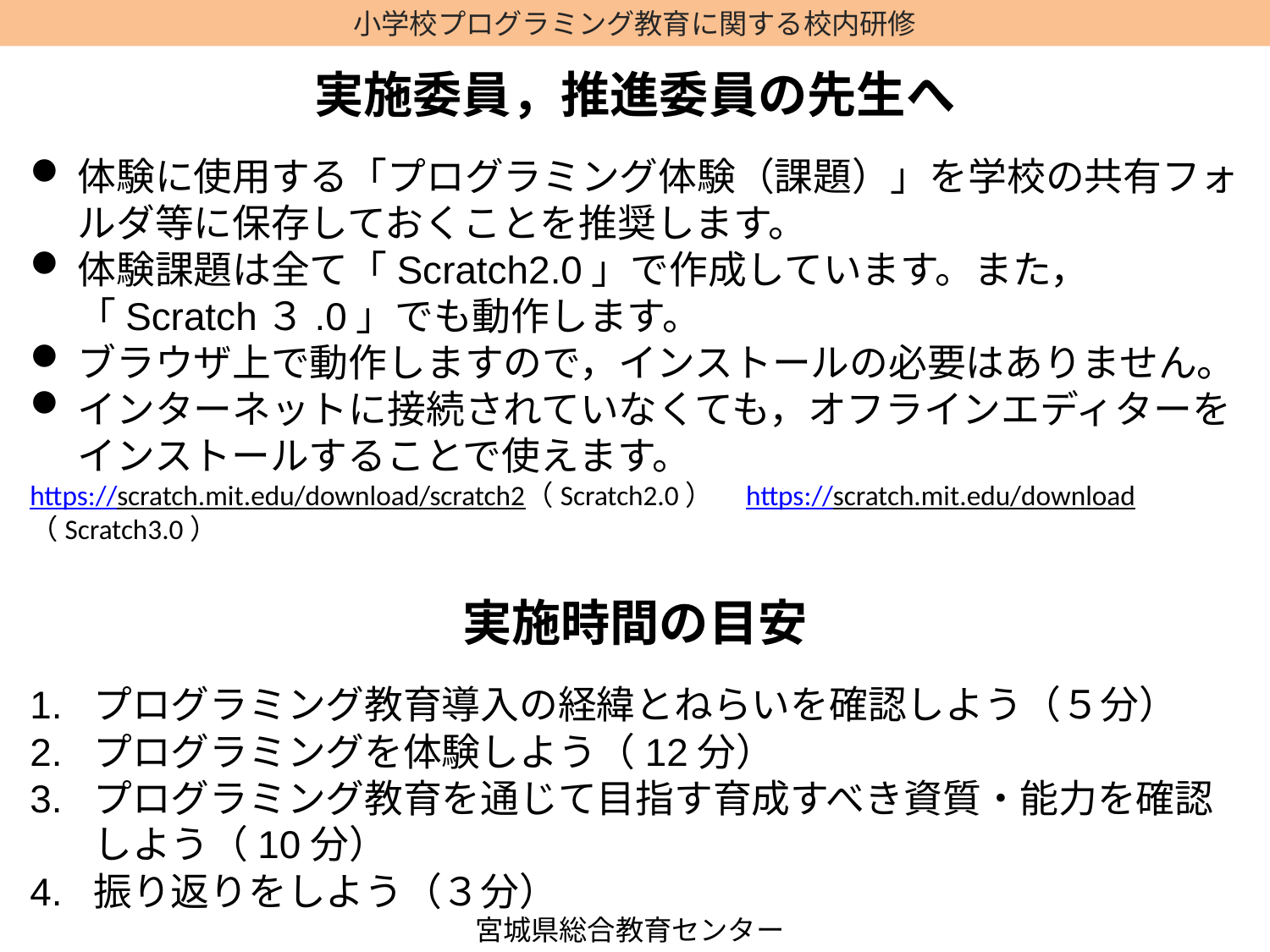

実施委員，推進委員の先生へ

体験に使用する「プログラミング体験（課題）」を学校の共有フォルダ等に保存しておくことを推奨します。
体験課題は全て「Scratch2.0」で作成しています。また，「Scratch３.0」でも動作します。
ブラウザ上で動作しますので，インストールの必要はありません。
インターネットに接続されていなくても，オフラインエディターをインストールすることで使えます。
https://scratch.mit.edu/download/scratch2（Scratch2.0）    https://scratch.mit.edu/download（Scratch3.0）

実施時間の目安

プログラミング教育導入の経緯とねらいを確認しよう（５分）
プログラミングを体験しよう（12分）
プログラミング教育を通じて目指す育成すべき資質・能力を確認しよう（10分）
振り返りをしよう（３分）